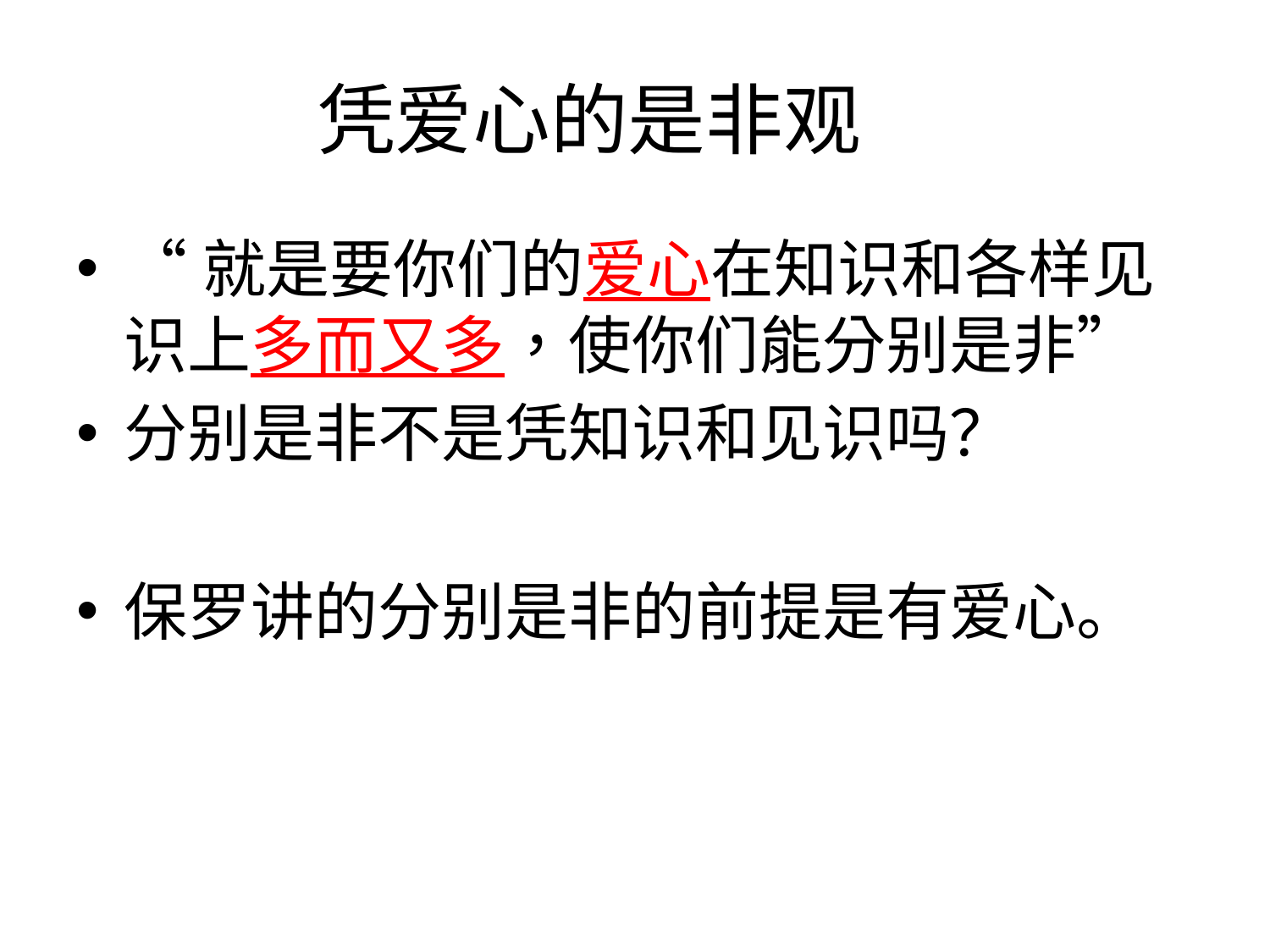

# 凭爱心的是非观
“就是要你们的爱心在知识和各样见识上多而又多，使你们能分别是非”
分别是非不是凭知识和见识吗？

保罗讲的分别是非的前提是有爱心。